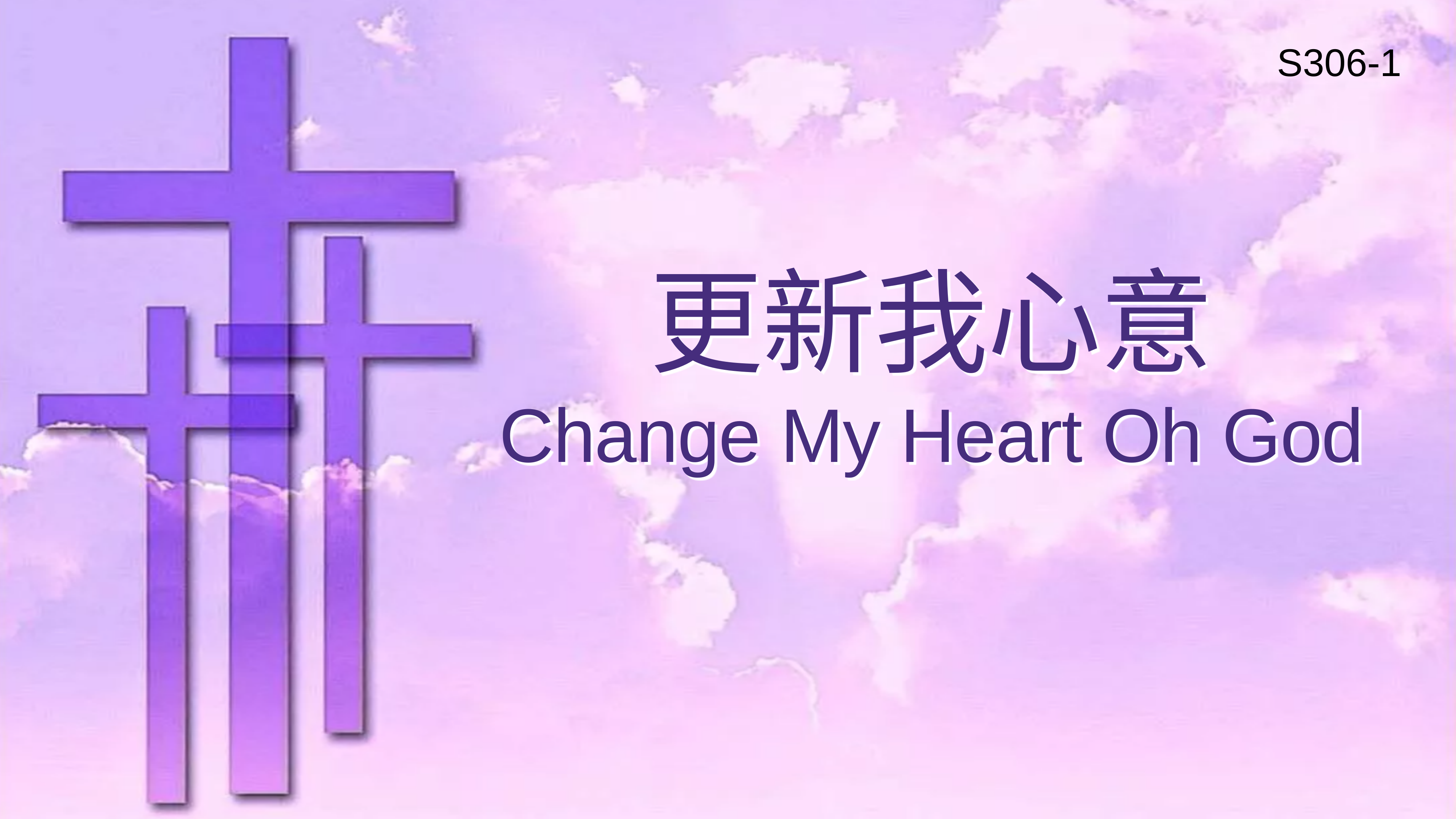

S306-1
# 更新我心意 Change My Heart Oh God